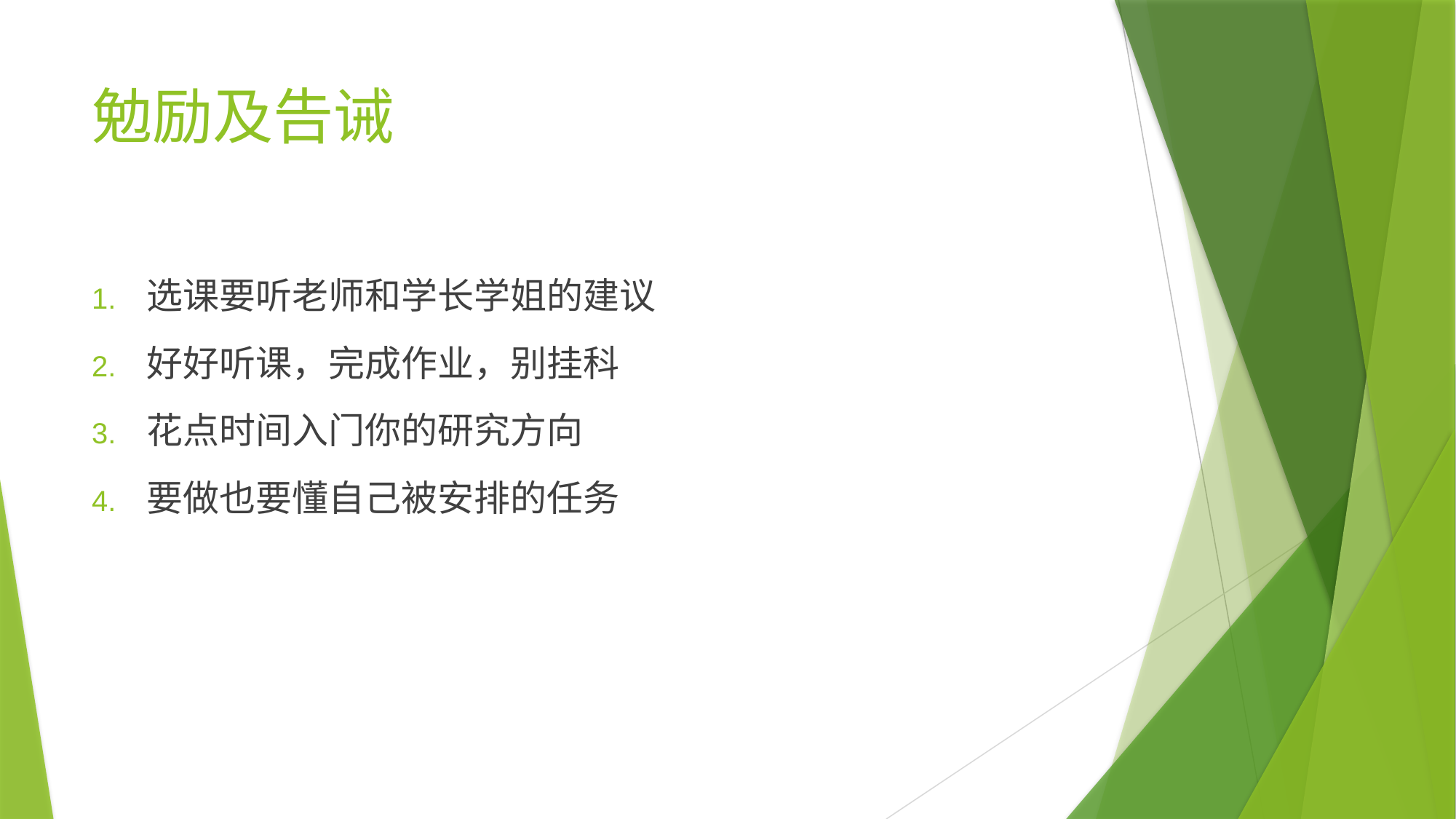

# 勉励及告诫

选课要听老师和学长学姐的建议
好好听课，完成作业，别挂科
花点时间入门你的研究方向
要做也要懂自己被安排的任务